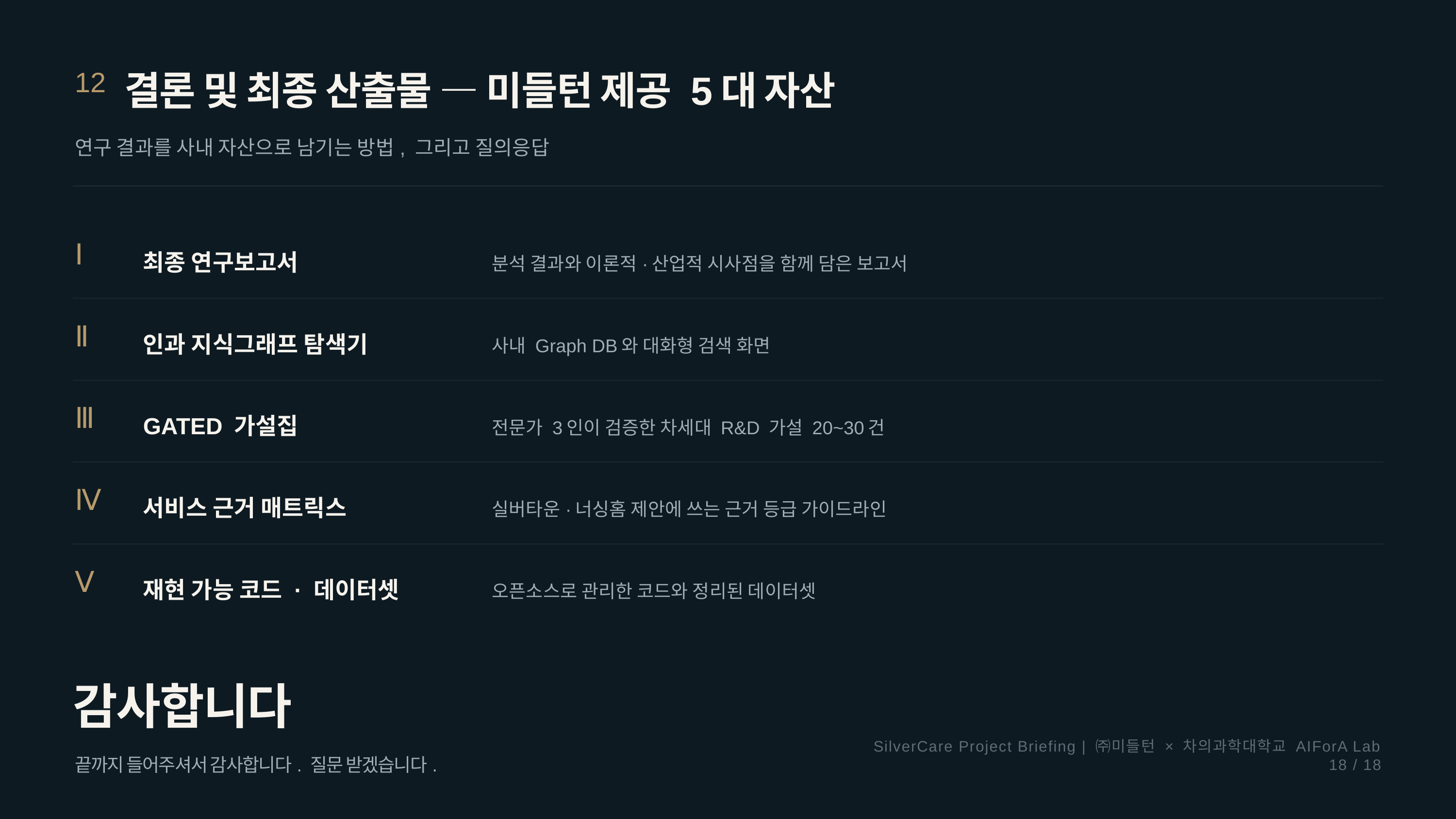

결론 및 최종 산출물 — 미들턴 제공 5대 자산
12
연구 결과를 사내 자산으로 남기는 방법, 그리고 질의응답

Ⅰ
최종 연구보고서
분석 결과와 이론적·산업적 시사점을 함께 담은 보고서

Ⅱ
인과 지식그래프 탐색기
사내 Graph DB와 대화형 검색 화면

Ⅲ
GATED 가설집
전문가 3인이 검증한 차세대 R&D 가설 20~30건

Ⅳ
서비스 근거 매트릭스
실버타운·너싱홈 제안에 쓰는 근거 등급 가이드라인

Ⅴ
재현 가능 코드 · 데이터셋
오픈소스로 관리한 코드와 정리된 데이터셋
감사합니다
SilverCare Project Briefing | ㈜미들턴 × 차의과학대학교 AIForA Lab 18 / 18
끝까지 들어주셔서 감사합니다. 질문 받겠습니다.